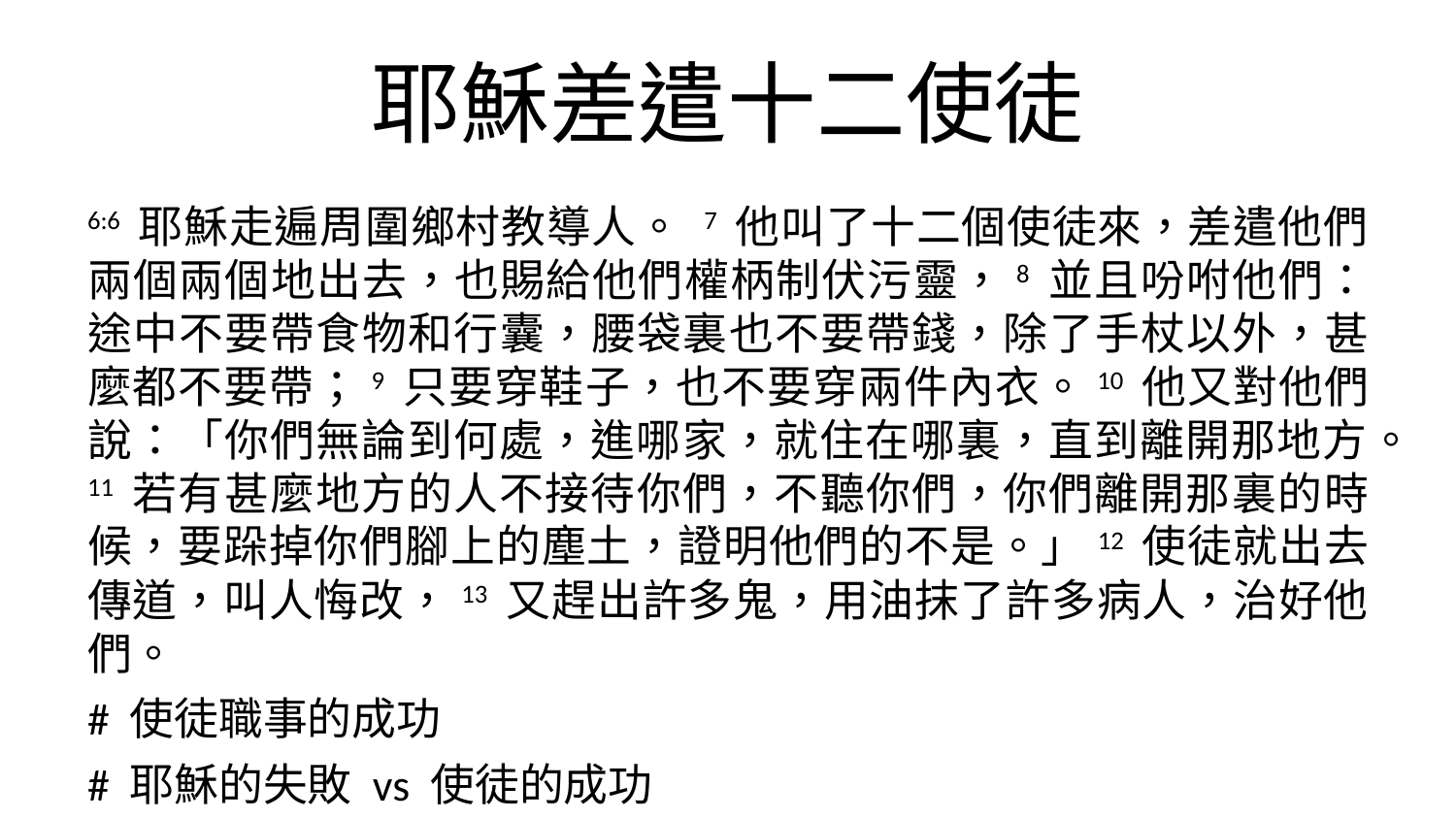

# 耶穌差遣十二使徒
6:6 耶穌走遍周圍鄉村教導人。 7 他叫了十二個使徒來，差遣他們兩個兩個地出去，也賜給他們權柄制伏污靈，8 並且吩咐他們：途中不要帶食物和行囊，腰袋裏也不要帶錢，除了手杖以外，甚麼都不要帶；9 只要穿鞋子，也不要穿兩件內衣。10 他又對他們說：「你們無論到何處，進哪家，就住在哪裏，直到離開那地方。11 若有甚麼地方的人不接待你們，不聽你們，你們離開那裏的時候，要跺掉你們腳上的塵土，證明他們的不是。」12 使徒就出去傳道，叫人悔改，13 又趕出許多鬼，用油抹了許多病人，治好他們。
# 使徒職事的成功
# 耶穌的失敗 vs 使徒的成功